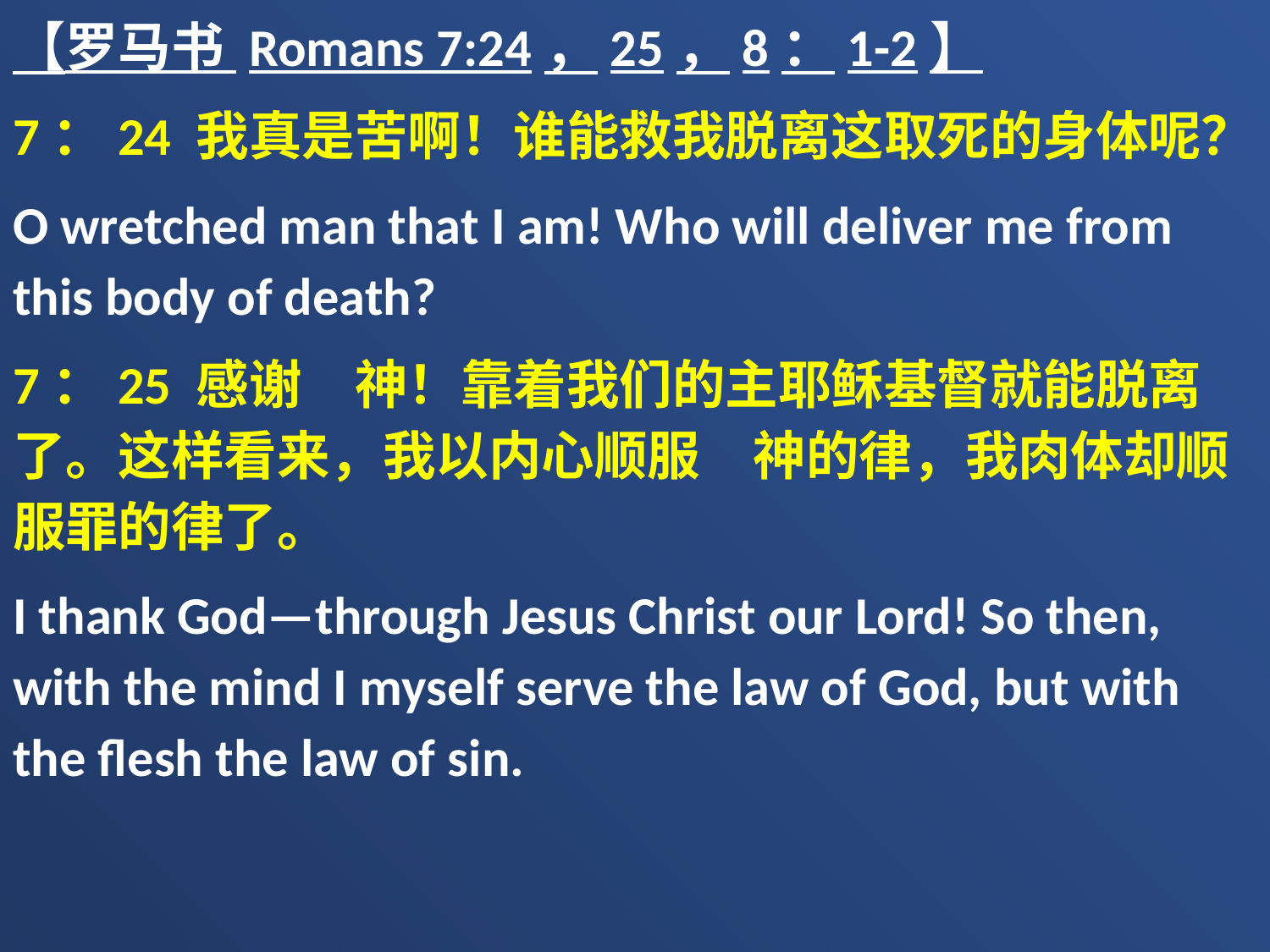

【罗马书 Romans 7:24，25，8：1-2】
7：24 我真是苦啊！谁能救我脱离这取死的身体呢？
O wretched man that I am! Who will deliver me from this body of death?
7：25 感谢　神！靠着我们的主耶稣基督就能脱离了。这样看来，我以内心顺服　神的律，我肉体却顺服罪的律了。
I thank God—through Jesus Christ our Lord! So then, with the mind I myself serve the law of God, but with the flesh the law of sin.